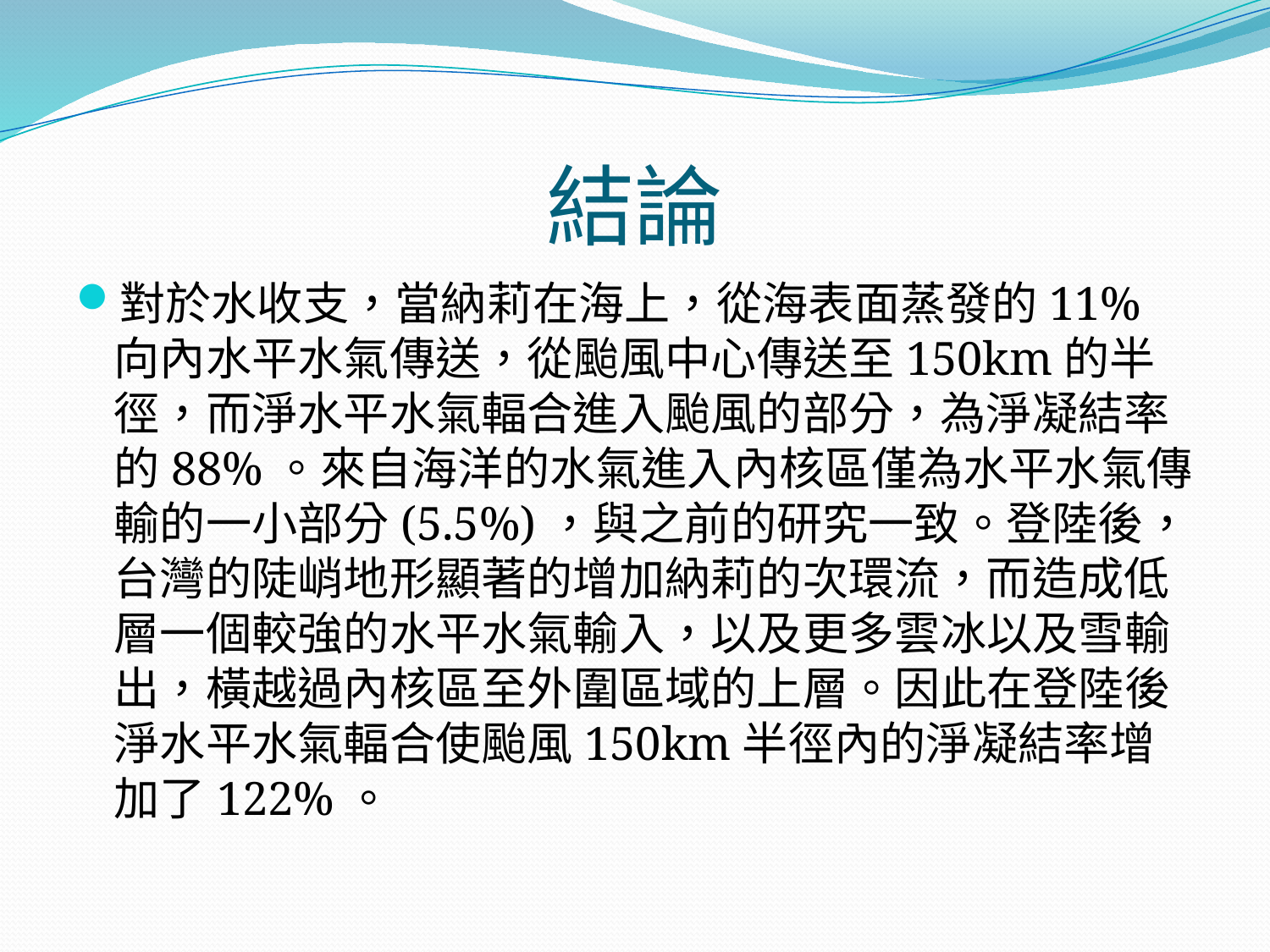

# 結論
對於水收支，當納莉在海上，從海表面蒸發的11%向內水平水氣傳送，從颱風中心傳送至150km的半徑，而淨水平水氣輻合進入颱風的部分，為淨凝結率的88%。來自海洋的水氣進入內核區僅為水平水氣傳輸的一小部分(5.5%)，與之前的研究一致。登陸後，台灣的陡峭地形顯著的增加納莉的次環流，而造成低層一個較強的水平水氣輸入，以及更多雲冰以及雪輸出，橫越過內核區至外圍區域的上層。因此在登陸後淨水平水氣輻合使颱風150km半徑內的淨凝結率增加了122%。